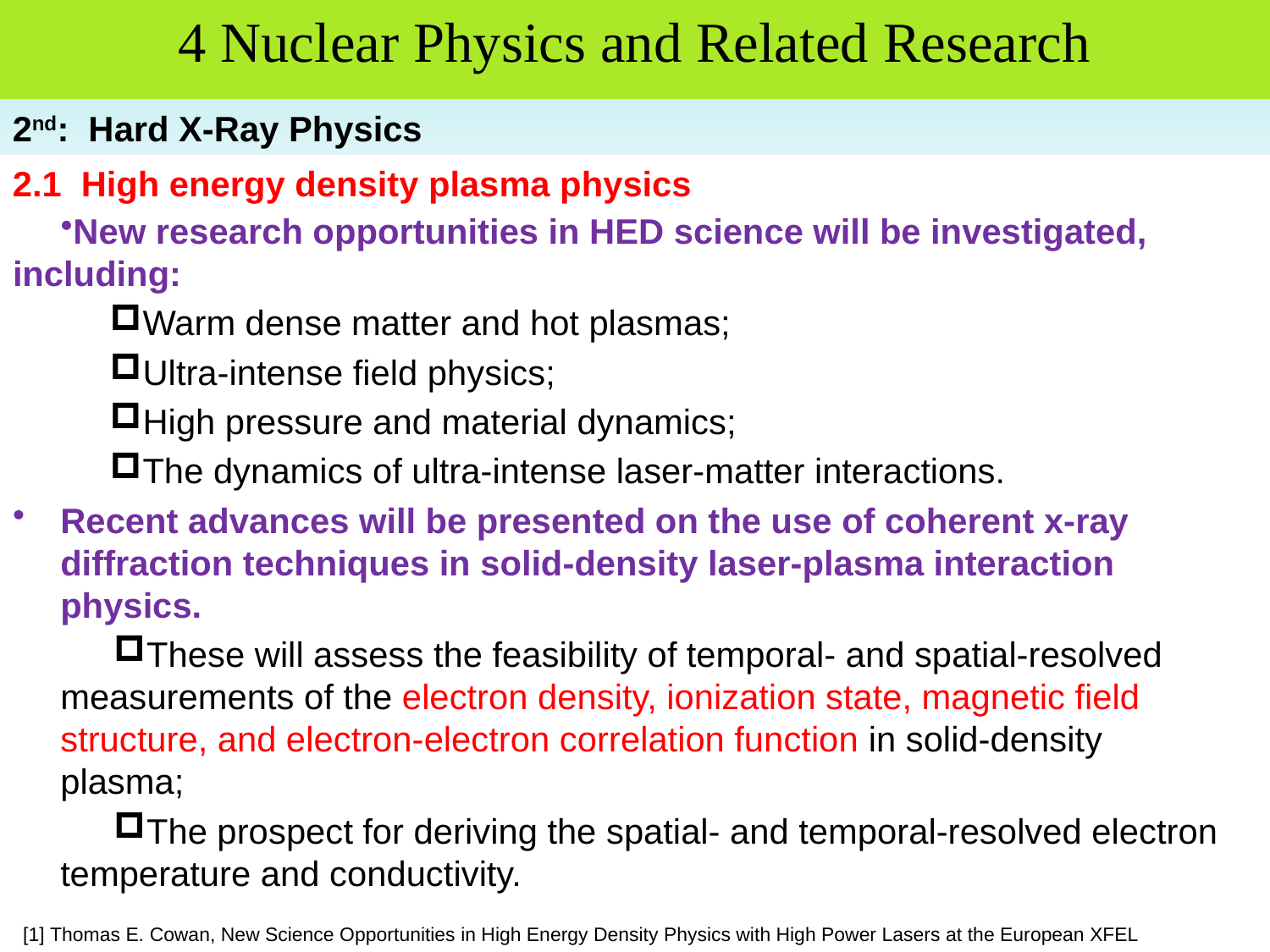

二、线站整体布局

4 Nuclear Physics and Related Research
2nd:  Hard X-Ray Physics
2.1  High energy density plasma physics
New research opportunities in HED science will be investigated, including:
Warm dense matter and hot plasmas;
Ultra-intense field physics;
High pressure and material dynamics;
The dynamics of ultra-intense laser-matter interactions.
Recent advances will be presented on the use of coherent x-ray diffraction techniques in solid-density laser-plasma interaction physics.
These will assess the feasibility of temporal- and spatial-resolved measurements of the electron density, ionization state, magnetic field structure, and electron-electron correlation function in solid-density plasma;
The prospect for deriving the spatial- and temporal-resolved electron temperature and conductivity.
[1] Thomas E. Cowan, New Science Opportunities in High Energy Density Physics with High Power Lasers at the European XFEL